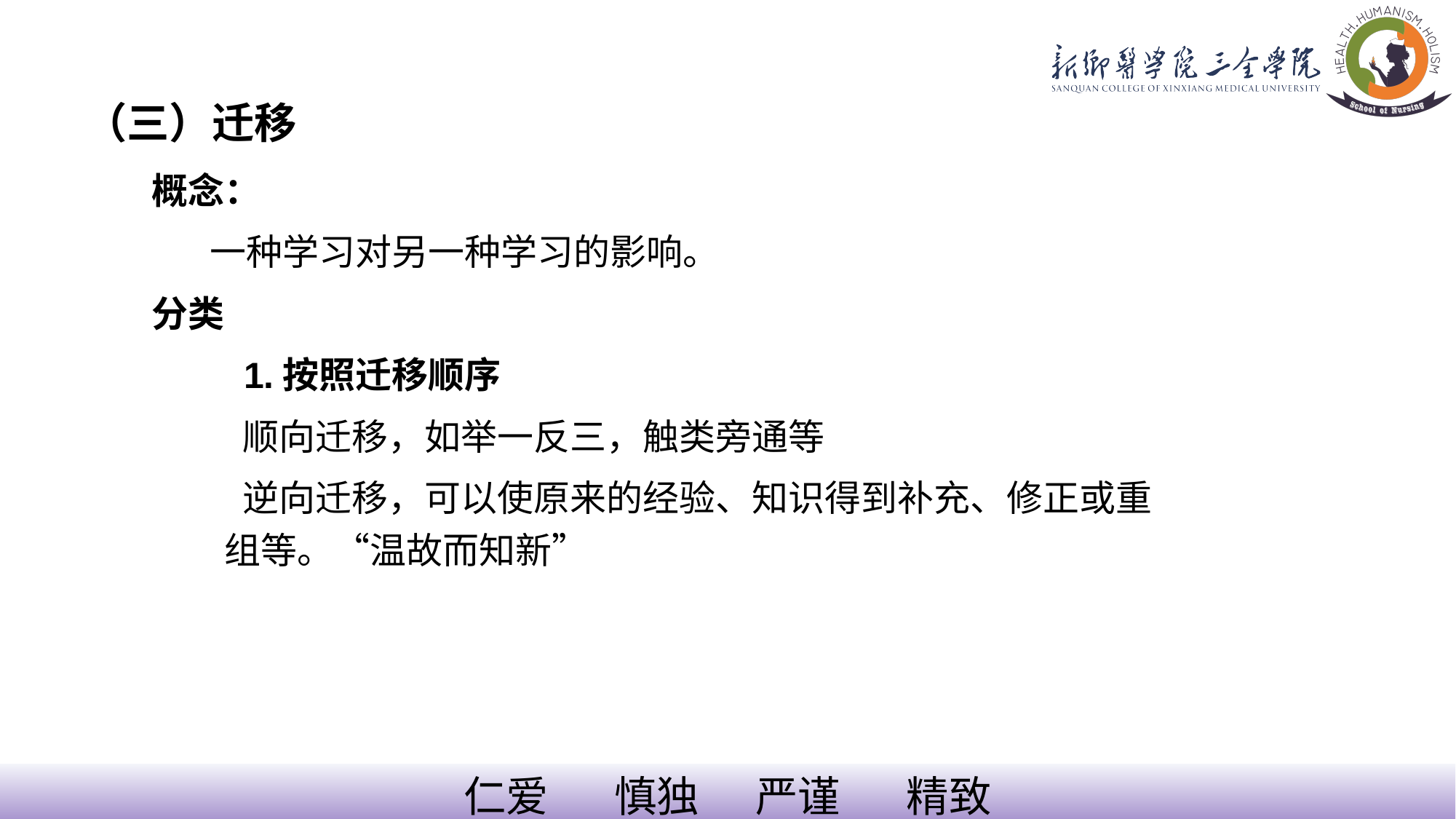

（三）迁移
概念：
      一种学习对另一种学习的影响。
分类
         1.按照迁移顺序
          顺向迁移，如举一反三，触类旁通等
          逆向迁移，可以使原来的经验、知识得到补充、修正或重组等。“温故而知新”